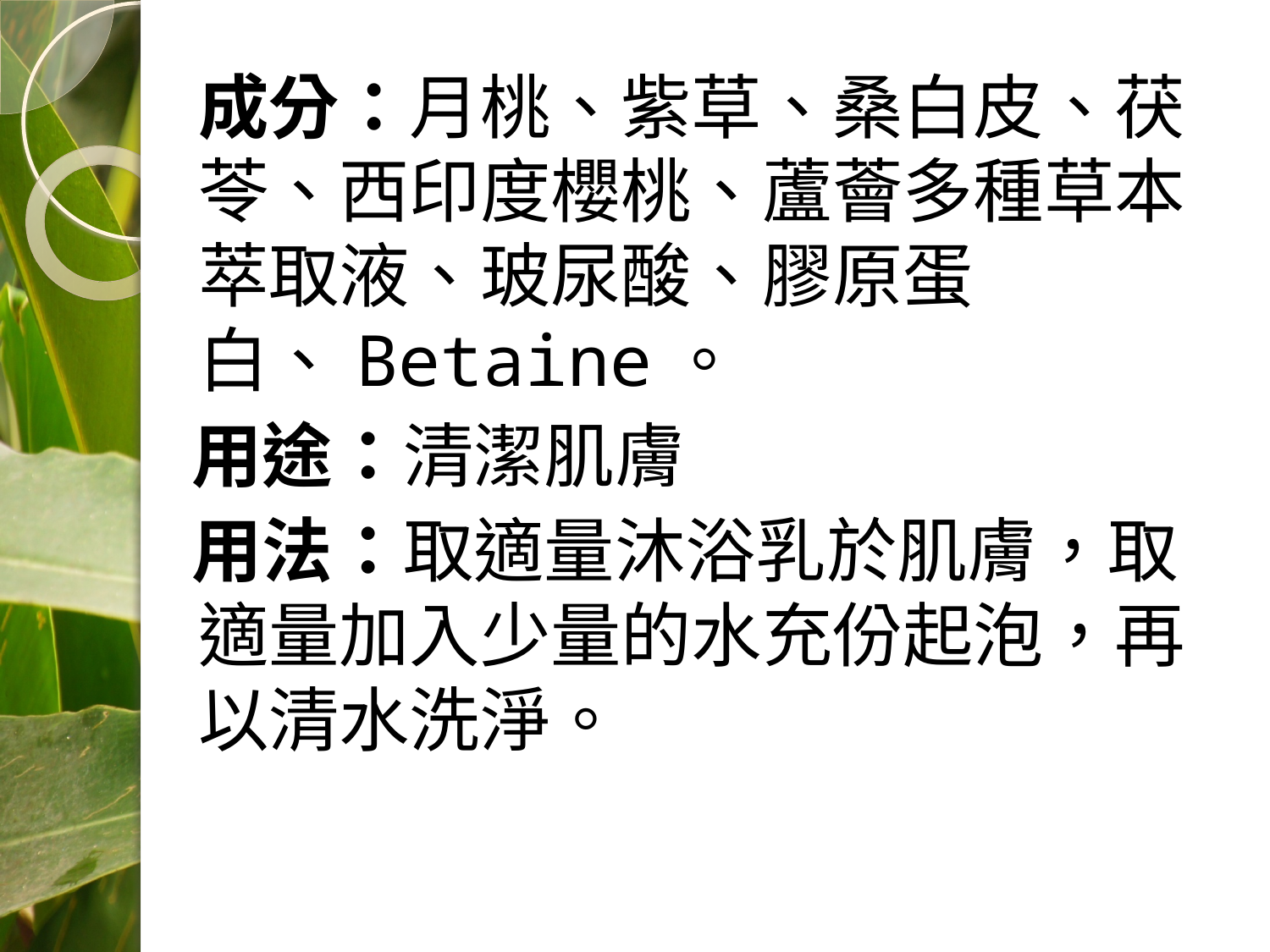

成分：月桃、紫草、桑白皮、茯苓、西印度櫻桃、蘆薈多種草本萃取液、玻尿酸、膠原蛋白、Betaine。
 用途：清潔肌膚
 用法：取適量沐浴乳於肌膚，取適量加入少量的水充份起泡，再以清水洗淨。